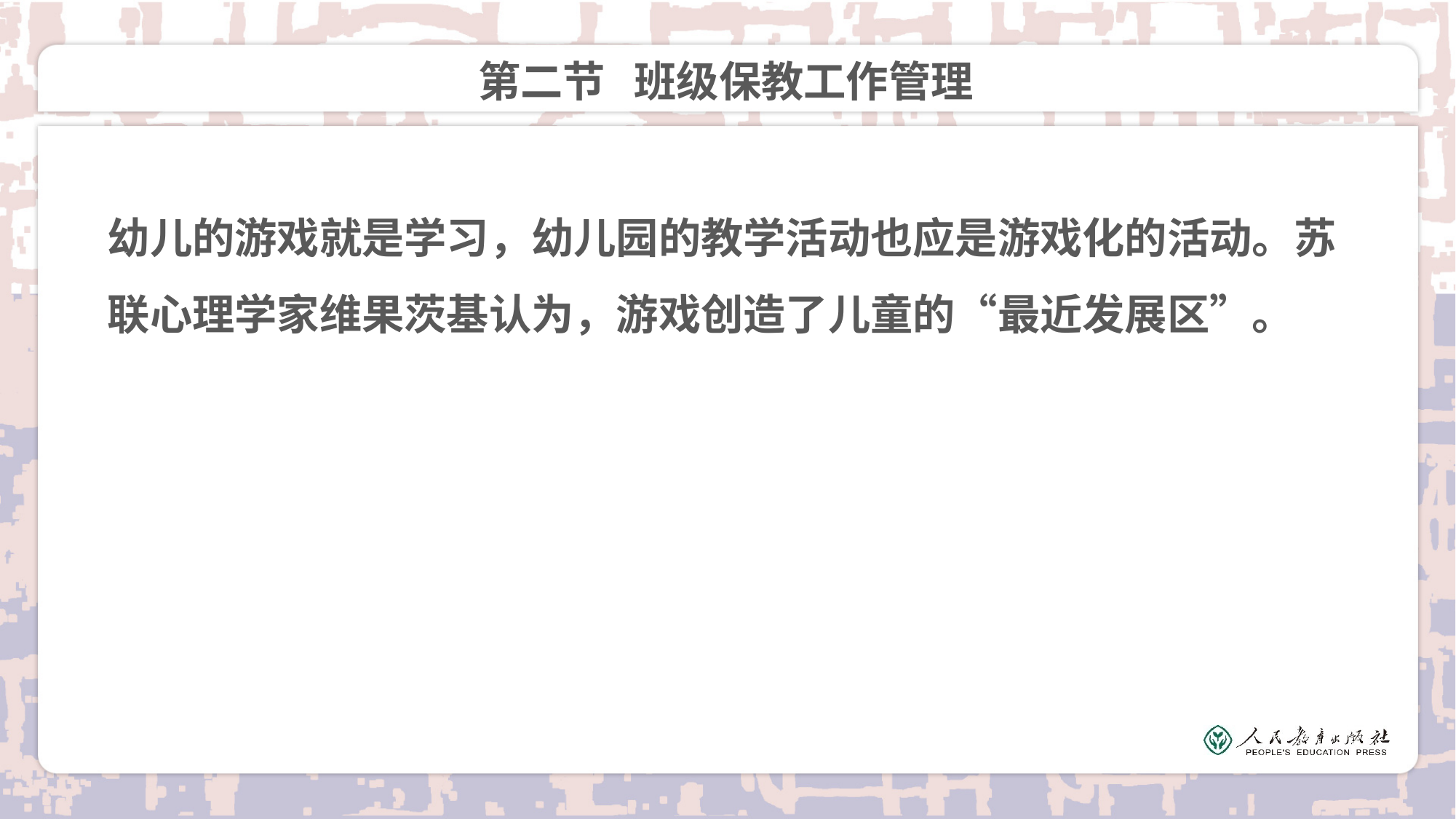

# 第二节   班级保教工作管理
幼儿的游戏就是学习，幼儿园的教学活动也应是游戏化的活动。苏联心理学家维果茨基认为，游戏创造了儿童的“最近发展区”。